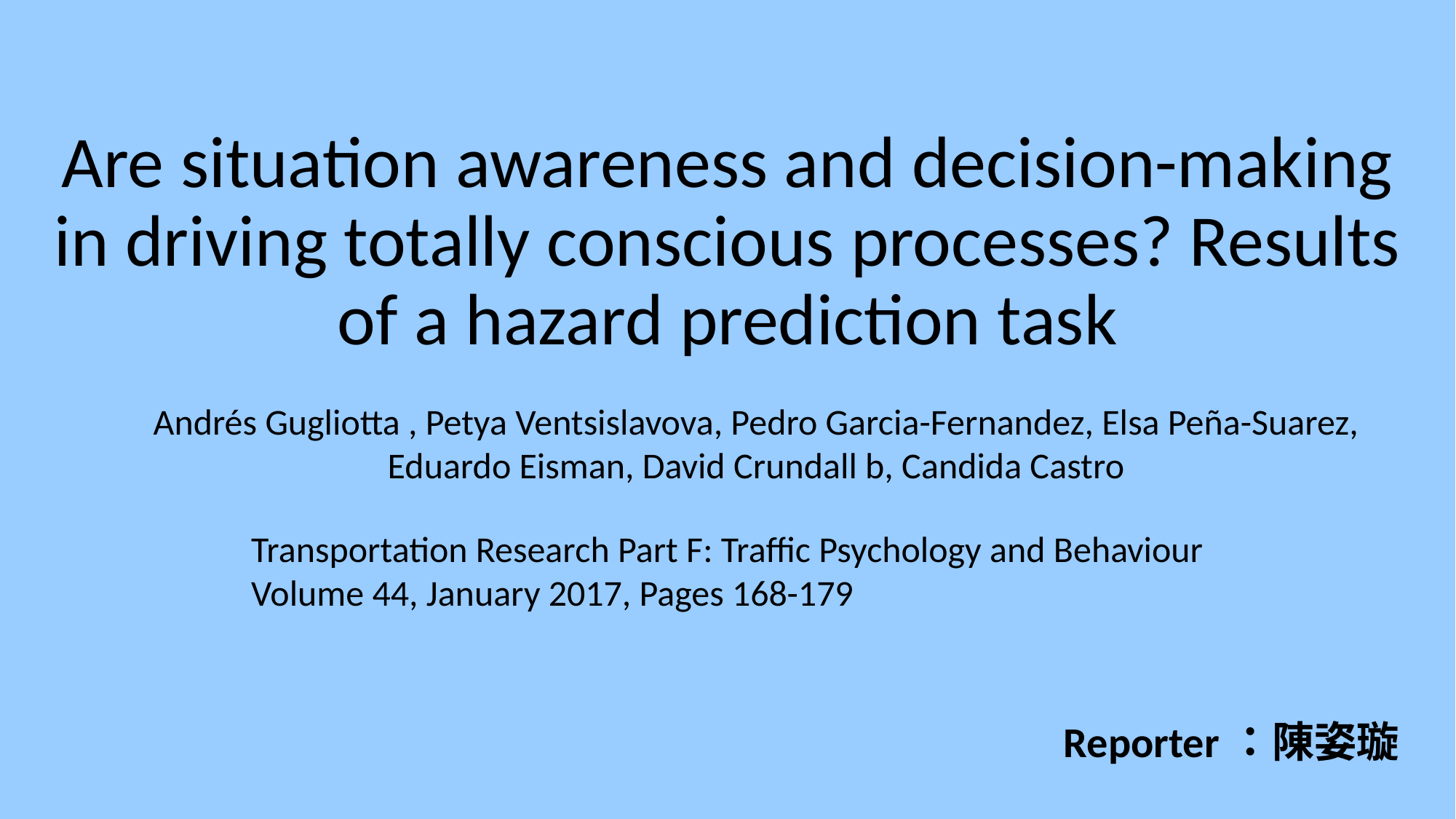

# Are situation awareness and decision-making in driving totally conscious processes? Results of a hazard prediction task
Andrés Gugliotta , Petya Ventsislavova, Pedro Garcia-Fernandez, Elsa Peña-Suarez,
Eduardo Eisman, David Crundall b, Candida Castro
Transportation Research Part F: Traffic Psychology and Behaviour
Volume 44, January 2017, Pages 168-179
Reporter：陳姿璇